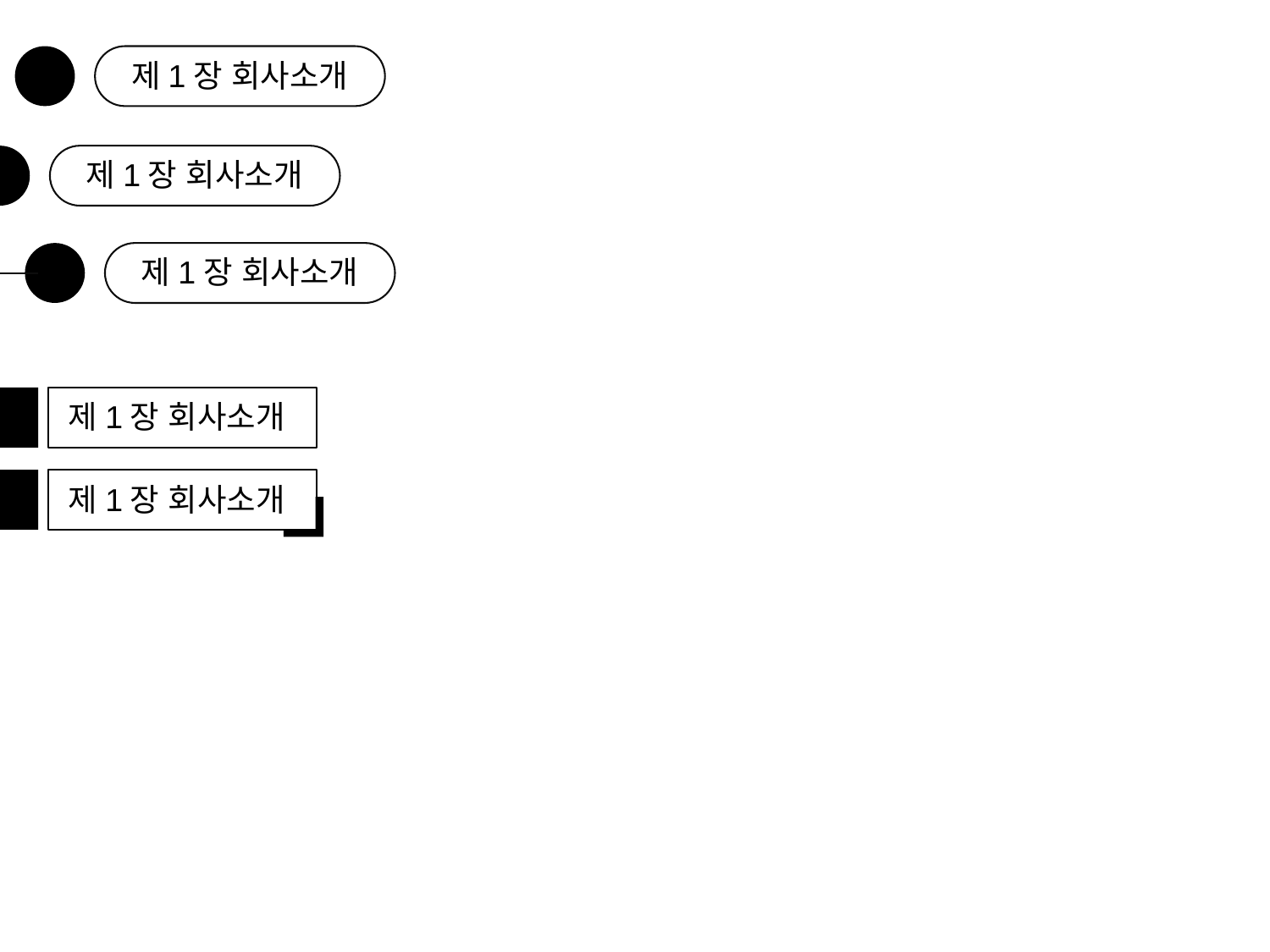

제1장 회사소개

제1장 회사소개

제1장 회사소개

제1장 회사소개

제1장 회사소개